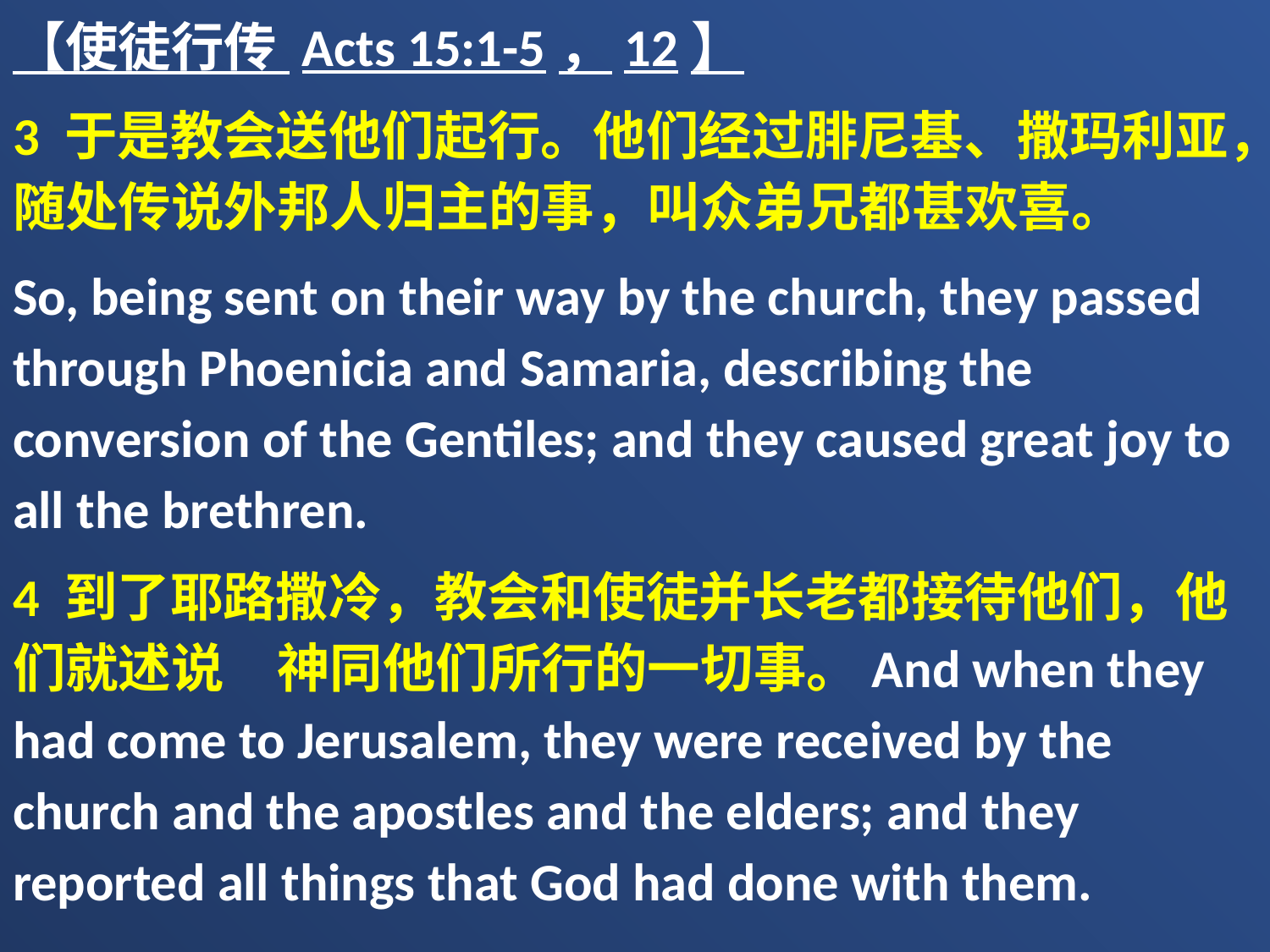

【使徒行传 Acts 15:1-5，12】
3 于是教会送他们起行。他们经过腓尼基、撒玛利亚，随处传说外邦人归主的事，叫众弟兄都甚欢喜。
So, being sent on their way by the church, they passed through Phoenicia and Samaria, describing the conversion of the Gentiles; and they caused great joy to all the brethren.
4 到了耶路撒冷，教会和使徒并长老都接待他们，他们就述说　神同他们所行的一切事。And when they had come to Jerusalem, they were received by the church and the apostles and the elders; and they reported all things that God had done with them.